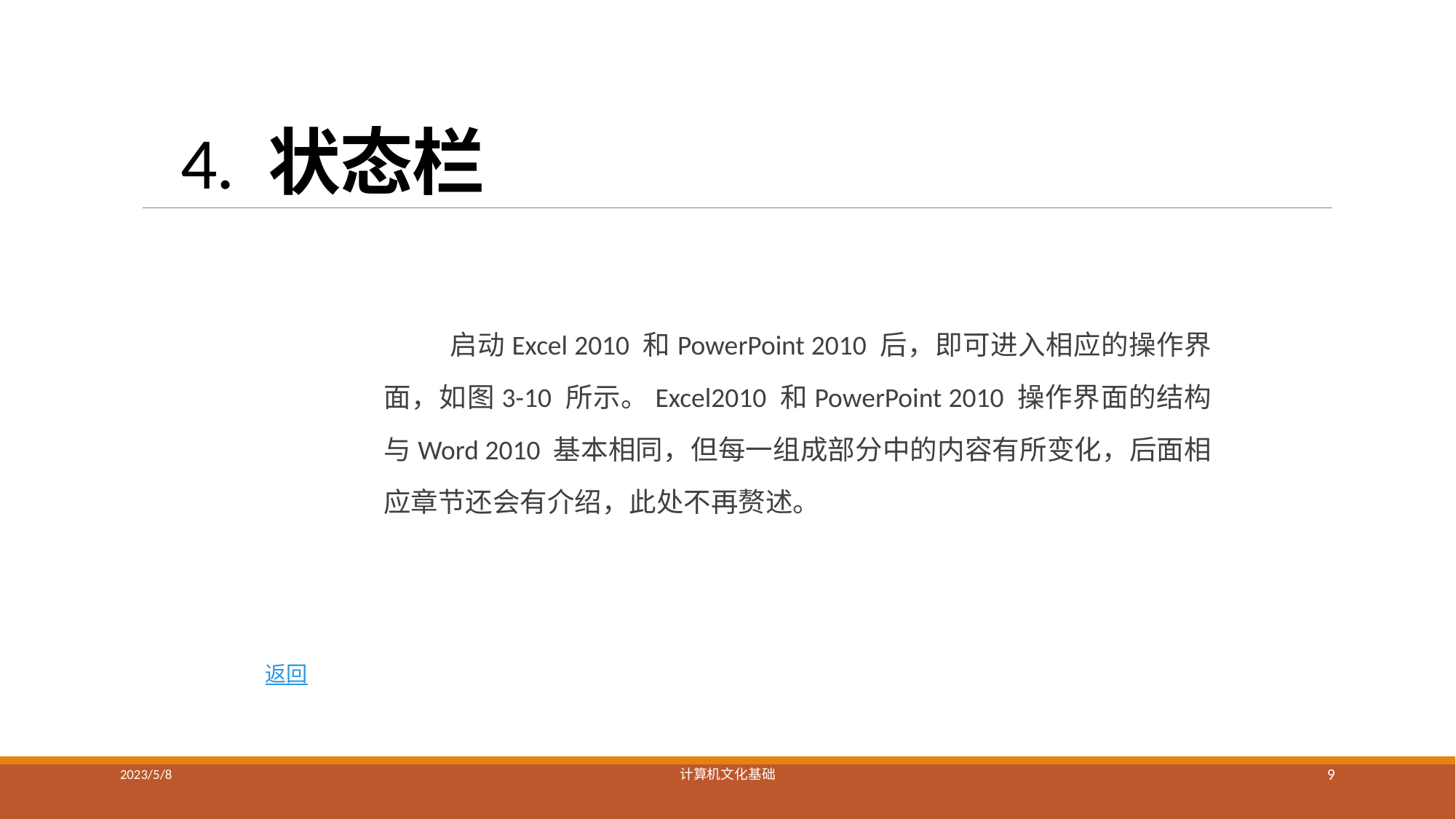

# 4. 状态栏

         启动Excel 2010 和PowerPoint 2010 后，即可进入相应的操作界面，如图3-10 所示。Excel2010 和PowerPoint 2010 操作界面的结构与Word 2010 基本相同，但每一组成部分中的内容有所变化，后面相应章节还会有介绍，此处不再赘述。
返回
2023/5/8
计算机文化基础
9